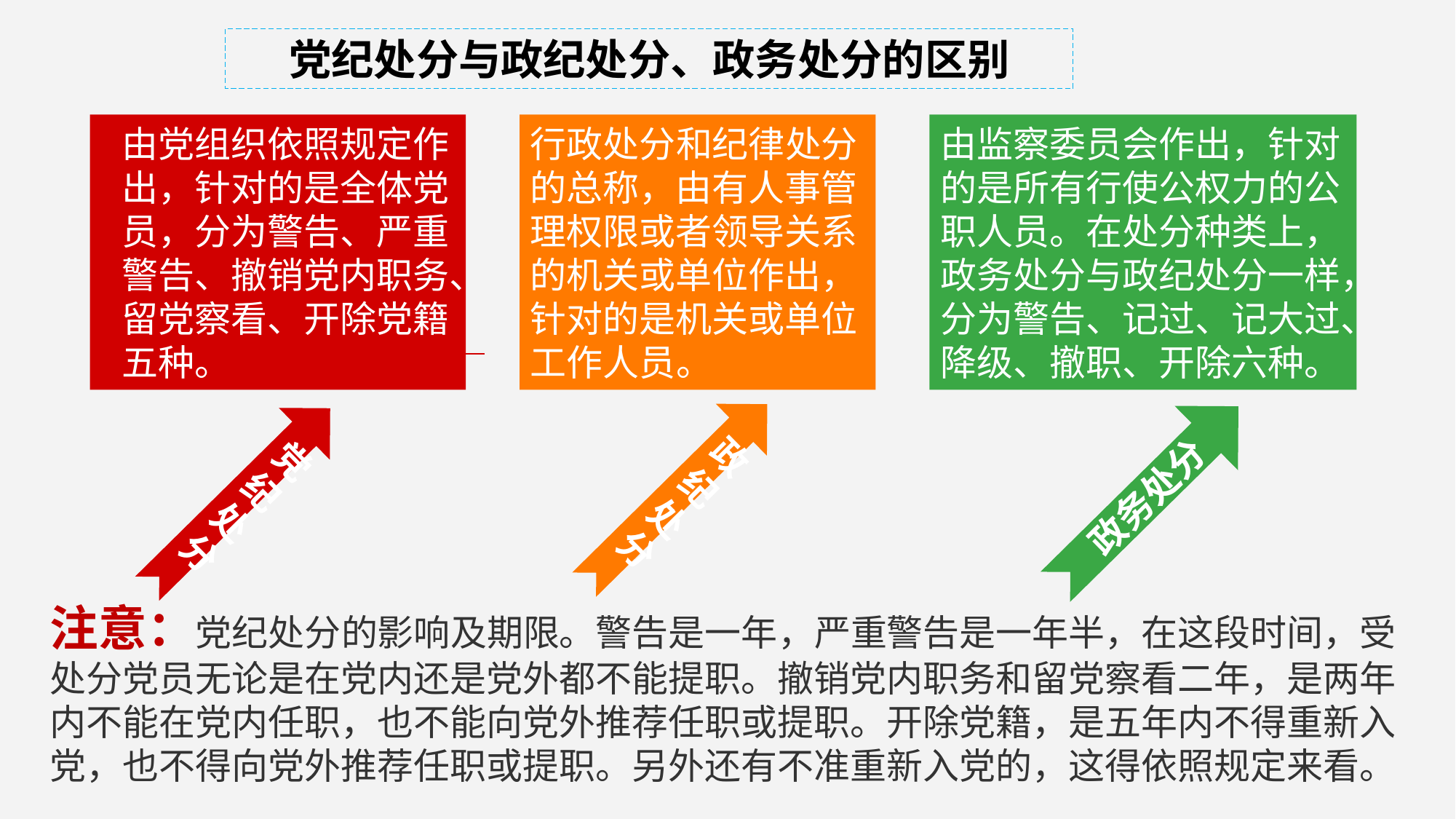

党纪处分与政纪处分、政务处分的区别
由党组织依照规定作出，针对的是全体党员，分为警告、严重警告、撤销党内职务、留党察看、开除党籍五种。
行政处分和纪律处分的总称，由有人事管理权限或者领导关系的机关或单位作出，针对的是机关或单位工作人员。
由监察委员会作出，针对的是所有行使公权力的公职人员。在处分种类上，政务处分与政纪处分一样，分为警告、记过、记大过、降级、撤职、开除六种。
政务处分
政纪处分
党纪处分
注意：党纪处分的影响及期限。警告是一年，严重警告是一年半，在这段时间，受处分党员无论是在党内还是党外都不能提职。撤销党内职务和留党察看二年，是两年内不能在党内任职，也不能向党外推荐任职或提职。开除党籍，是五年内不得重新入党，也不得向党外推荐任职或提职。另外还有不准重新入党的，这得依照规定来看。